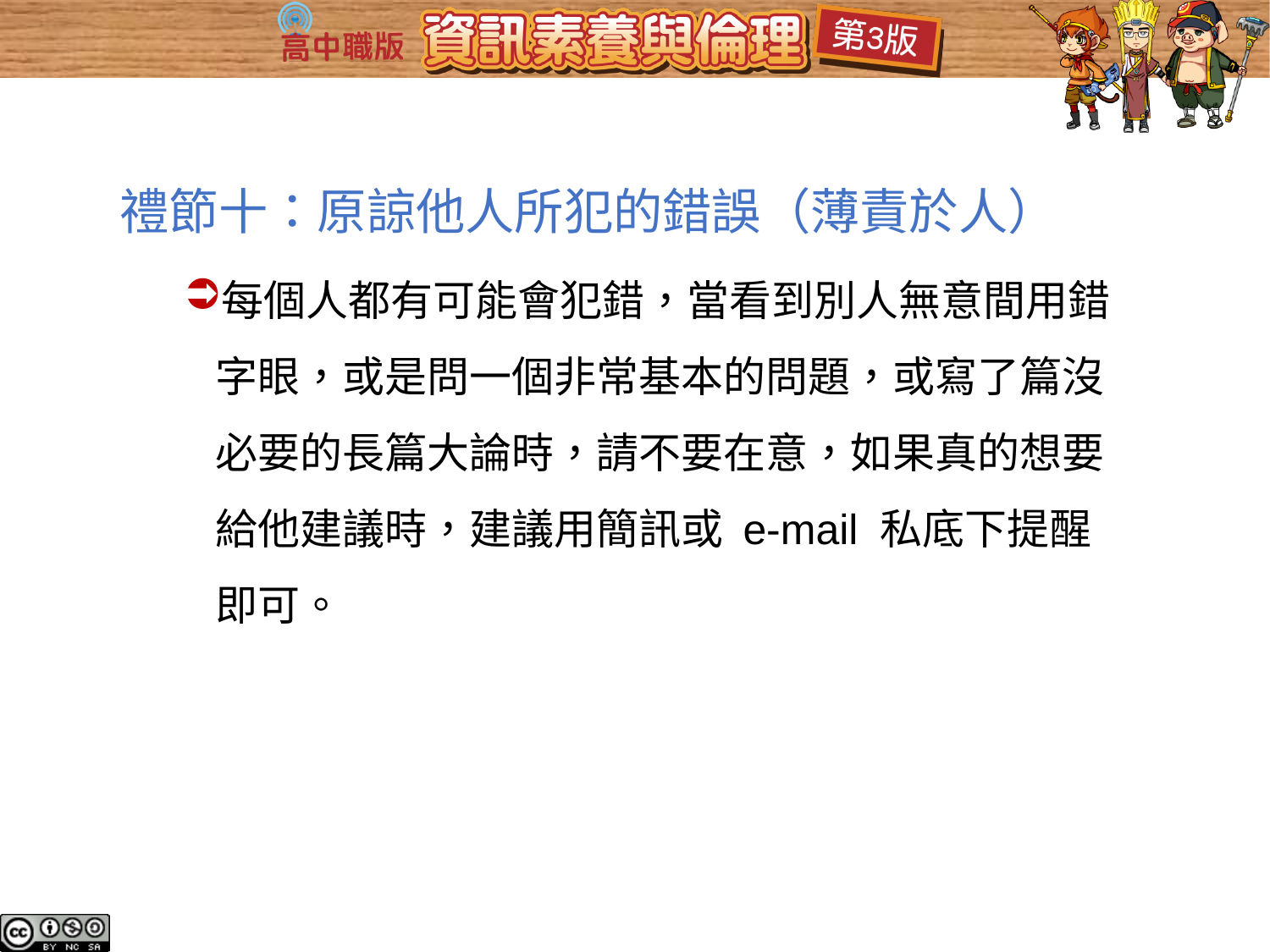

禮節十：原諒他人所犯的錯誤（薄責於人）
每個人都有可能會犯錯，當看到別人無意間用錯字眼，或是問一個非常基本的問題，或寫了篇沒必要的長篇大論時，請不要在意，如果真的想要給他建議時，建議用簡訊或 e-mail 私底下提醒即可。